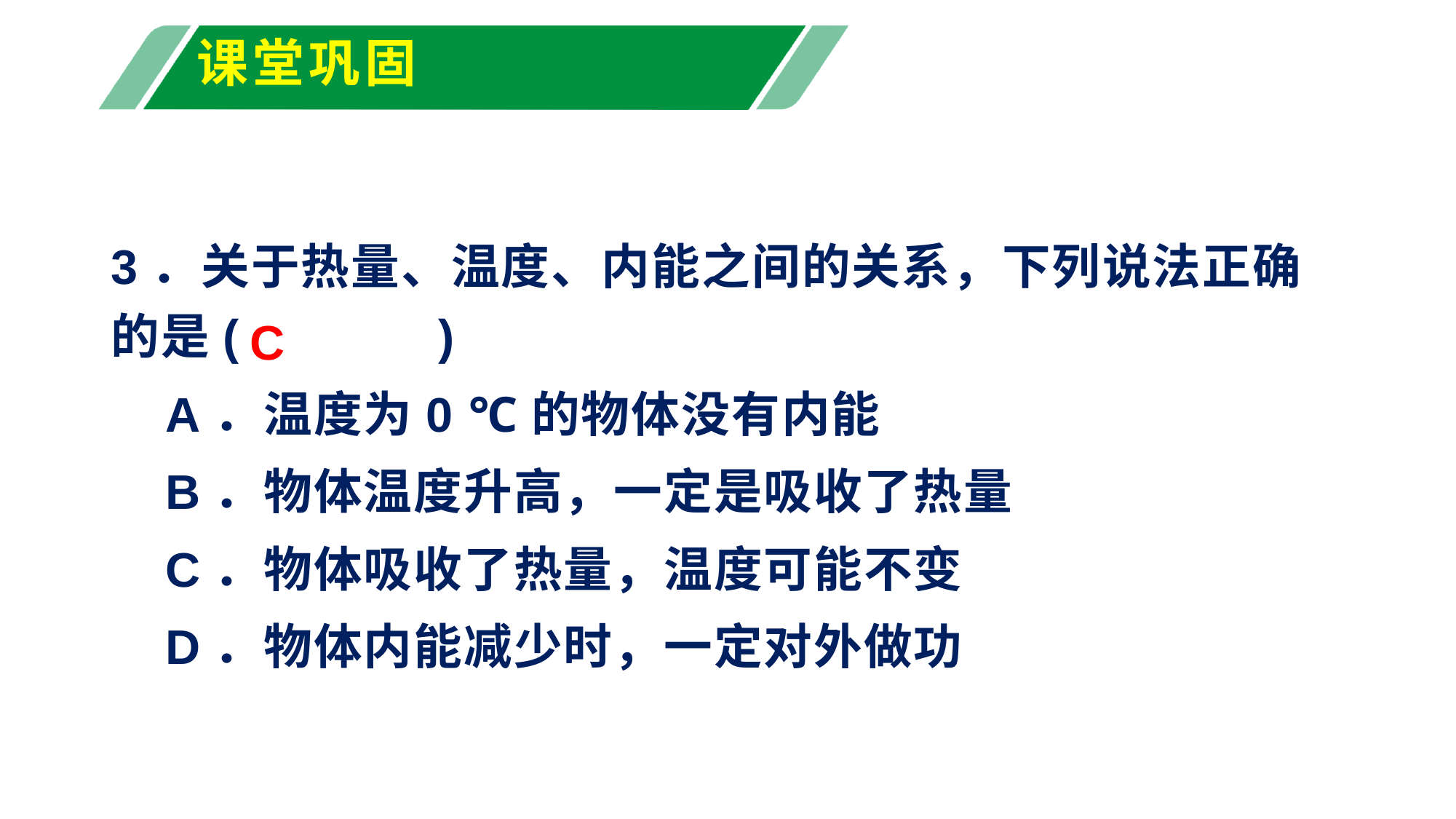

# 课堂巩固

3．关于热量、温度、内能之间的关系，下列说法正确的是(		)
A．温度为0 ℃的物体没有内能
B．物体温度升高，一定是吸收了热量
C．物体吸收了热量，温度可能不变
D．物体内能减少时，一定对外做功
C